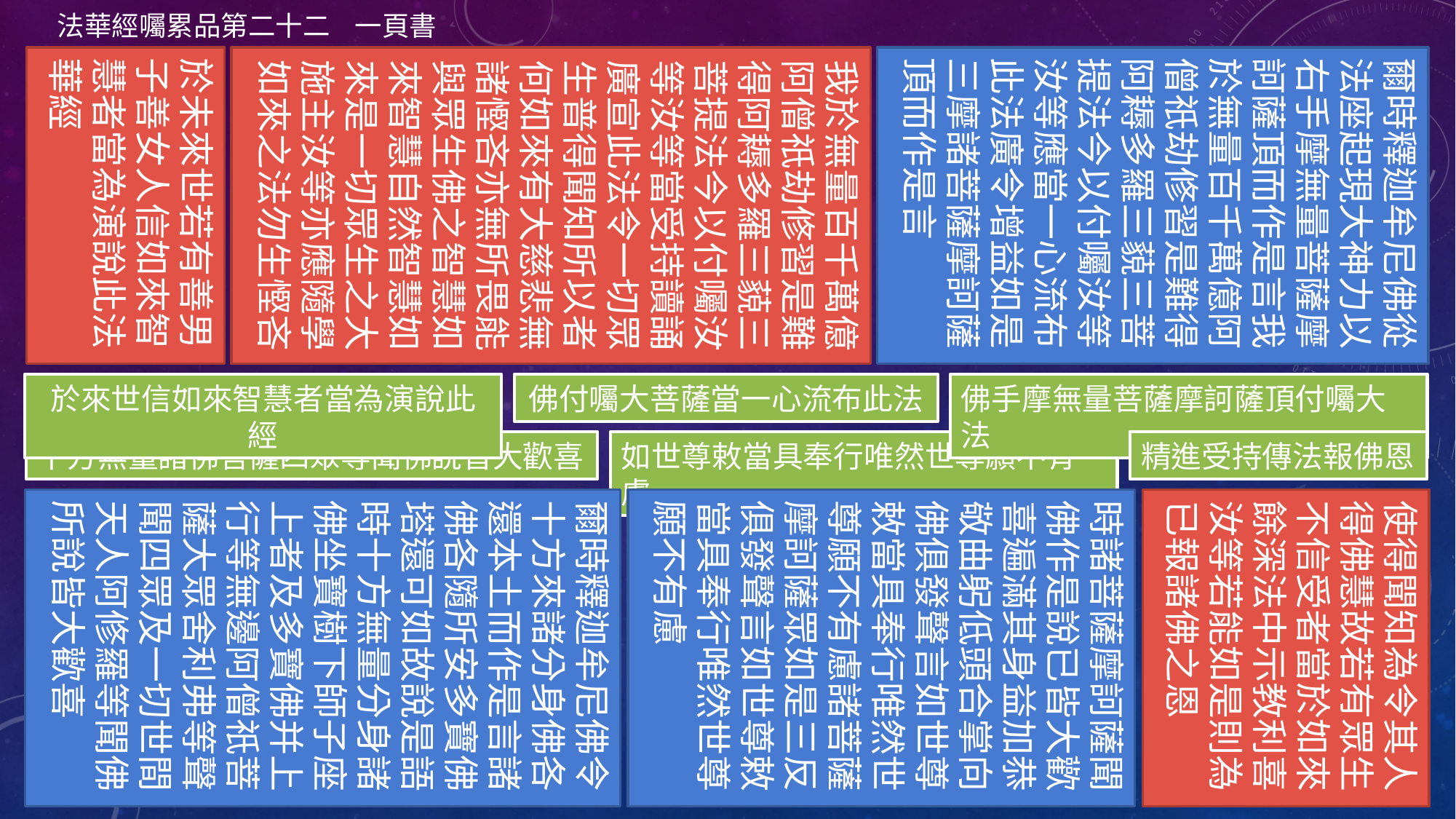

法華經囑累品第二十二    一頁書
於未來世若有善男子善女人信如來智慧者當為演說此法華經
我於無量百千萬億阿僧祇劫修習是難得阿耨多羅三藐三菩提法今以付囑汝等汝等當受持讀誦廣宣此法令一切眾生普得聞知所以者何如來有大慈悲無諸慳吝亦無所畏能與眾生佛之智慧如來智慧自然智慧如來是一切眾生之大施主汝等亦應隨學如來之法勿生慳吝
爾時釋迦牟尼佛從法座起現大神力以右手摩無量菩薩摩訶薩頂而作是言我於無量百千萬億阿僧祇劫修習是難得阿耨多羅三藐三菩提法今以付囑汝等汝等應當一心流布此法廣令增益如是三摩諸菩薩摩訶薩頂而作是言
於來世信如來智慧者當為演說此經
佛付囑大菩薩當一心流布此法
佛手摩無量菩薩摩訶薩頂付囑大法
十方無量諸佛菩薩四眾等聞佛說皆大歡喜
如世尊敕當具奉行唯然世尊願不有慮
精進受持傳法報佛恩
爾時釋迦牟尼佛令十方來諸分身佛各還本土而作是言諸佛各隨所安多寶佛塔還可如故說是語時十方無量分身諸佛坐寶樹下師子座上者及多寶佛并上行等無邊阿僧祇菩薩大眾舍利弗等聲聞四眾及一切世間天人阿修羅等聞佛所說皆大歡喜
時諸菩薩摩訶薩聞佛作是說已皆大歡喜遍滿其身益加恭敬曲躬低頭合掌向佛俱發聲言如世尊敕當具奉行唯然世尊願不有慮諸菩薩摩訶薩眾如是三反俱發聲言如世尊敕當具奉行唯然世尊願不有慮
使得聞知為令其人得佛慧故若有眾生不信受者當於如來餘深法中示教利喜汝等若能如是則為已報諸佛之恩
48